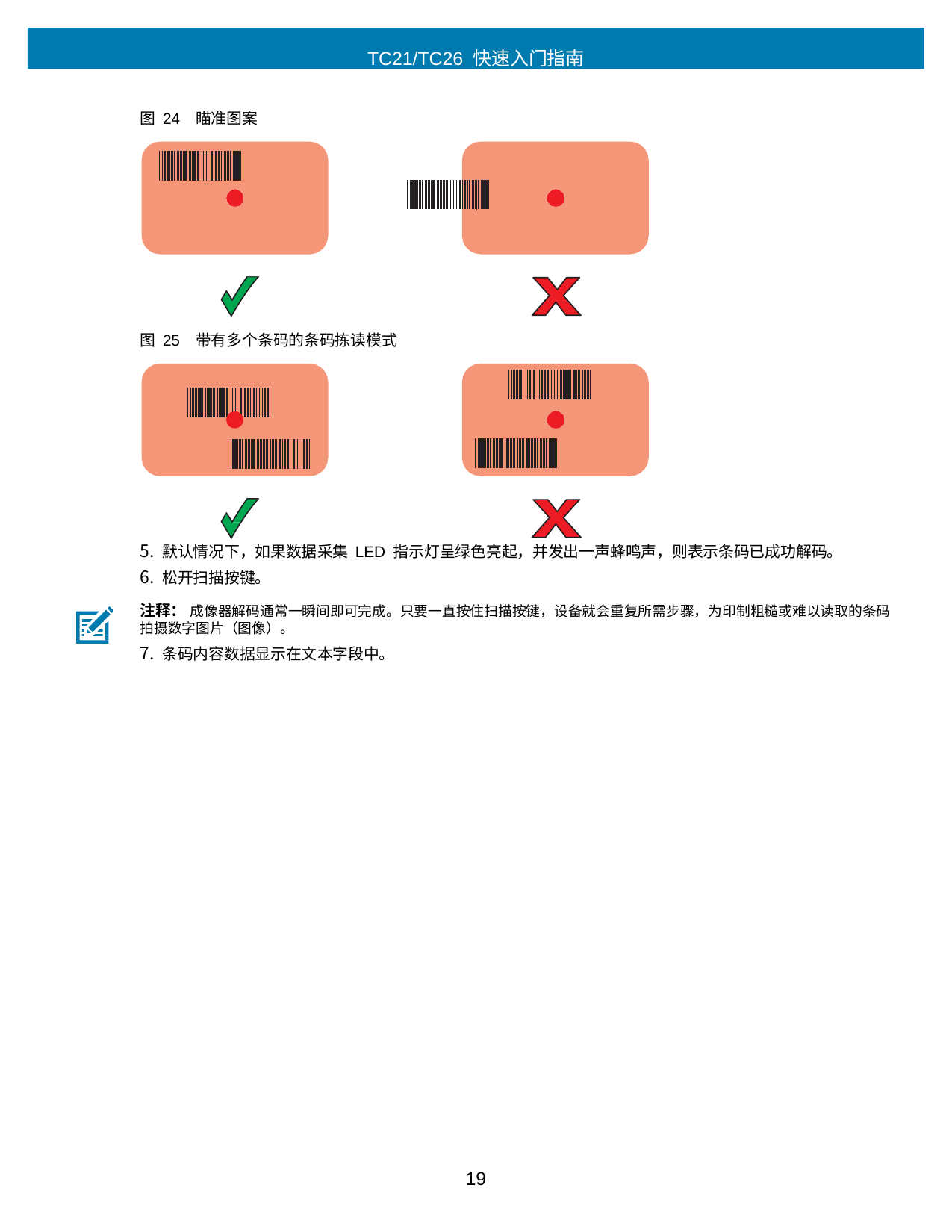

TC21/TC26 快速入门指南
图 24	瞄准图案

图 25	带有多个条码的条码拣读模式

默认情况下，如果数据采集 LED 指示灯呈绿色亮起，并发出一声蜂鸣声，则表示条码已成功解码。
松开扫描按键。
注释： 成像器解码通常一瞬间即可完成。只要一直按住扫描按键，设备就会重复所需步骤，为印制粗糙或难以读取的条码 拍摄数字图片（图像）。
条码内容数据显示在文本字段中。

19